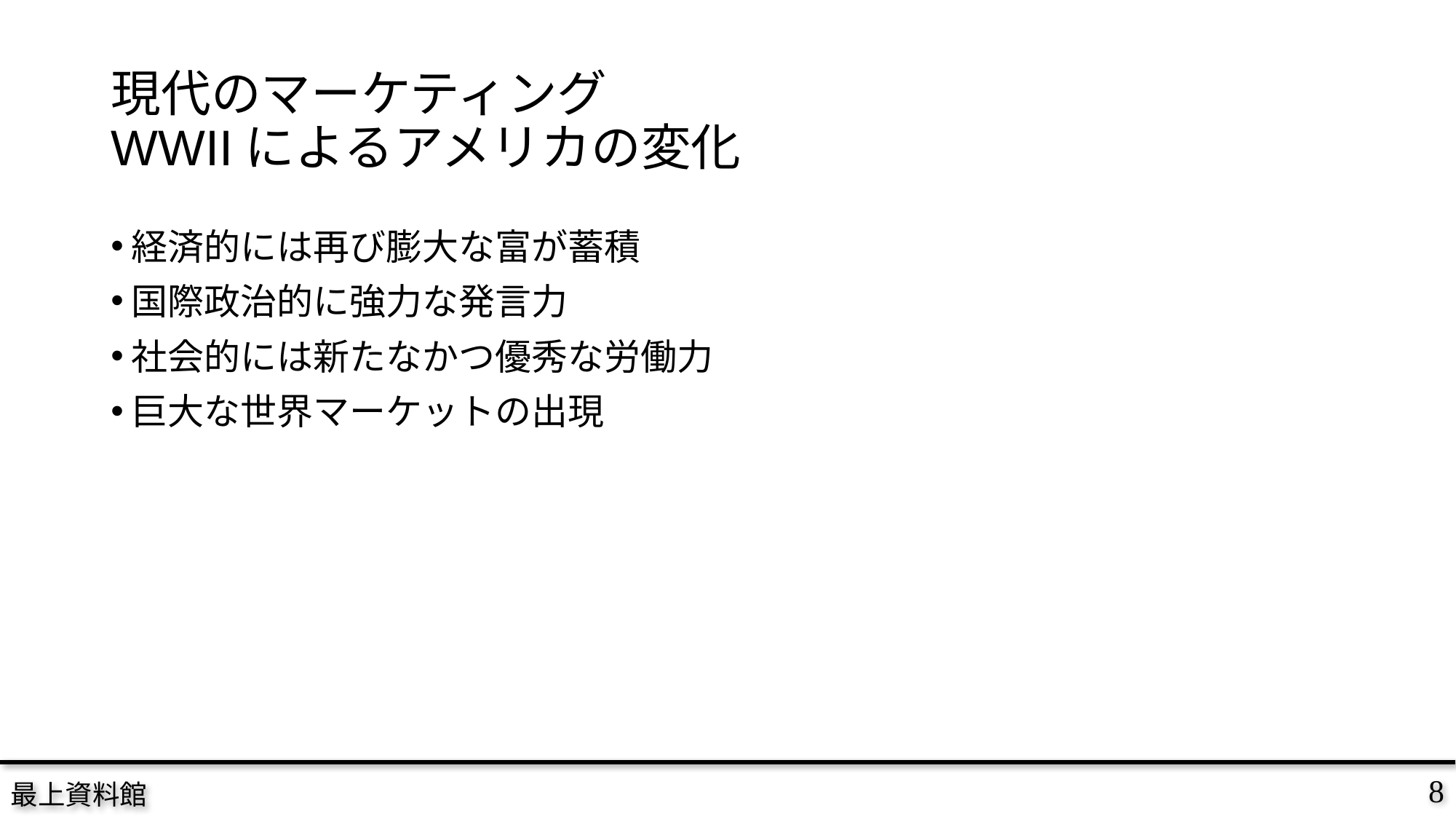

# 現代のマーケティング WWIIによるアメリカの変化
経済的には再び膨大な富が蓄積
国際政治的に強力な発言力
社会的には新たなかつ優秀な労働力
巨大な世界マーケットの出現